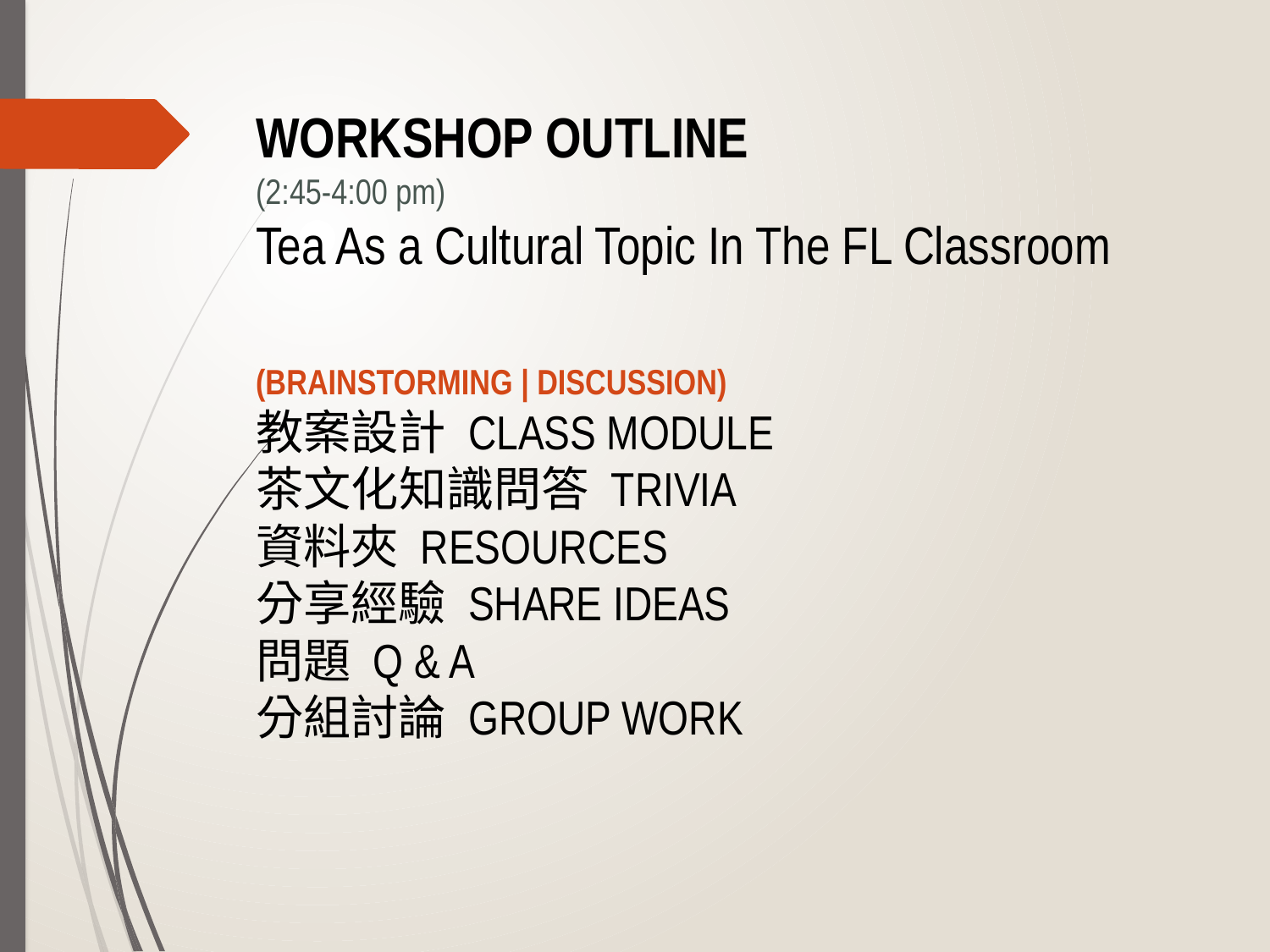

WORKSHOP OUTLINE
(2:45-4:00 pm)
Tea As a Cultural Topic In The FL Classroom
(BRAINSTORMING | DISCUSSION)
教案設計 CLASS MODULE
茶文化知識問答 TRIVIA
資料夾 RESOURCES
分享經驗 SHARE IDEAS
問題 Q & A
分組討論 GROUP WORK